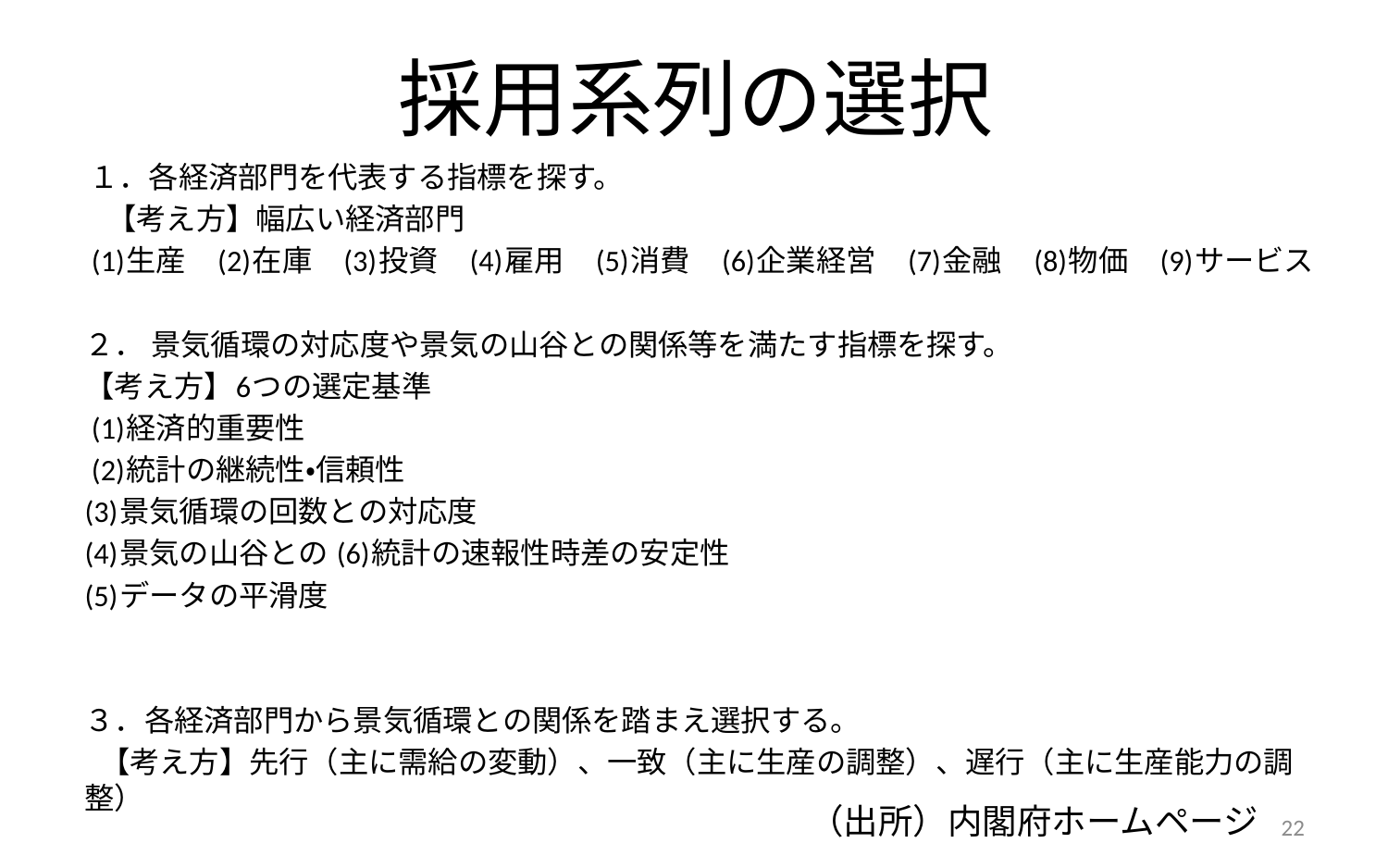

# 採用系列の選択
 １．各経済部門を代表する指標を探す。
   【考え方】幅広い経済部門
 (1)生産　(2)在庫　(3)投資　(4)雇用　(5)消費　(6)企業経営　(7)金融　(8)物価　(9)サービス

２． 景気循環の対応度や景気の山谷との関係等を満たす指標を探す。
【考え方】6つの選定基準
 (1)経済的重要性
 (2)統計の継続性・信頼性
(3)景気循環の回数との対応度
(4)景気の山谷との (6)統計の速報性時差の安定性
(5)データの平滑度

３．各経済部門から景気循環との関係を踏まえ選択する。
  【考え方】先行（主に需給の変動）、一致（主に生産の調整）、遅行（主に生産能力の調整）
（出所）内閣府ホームページ
22